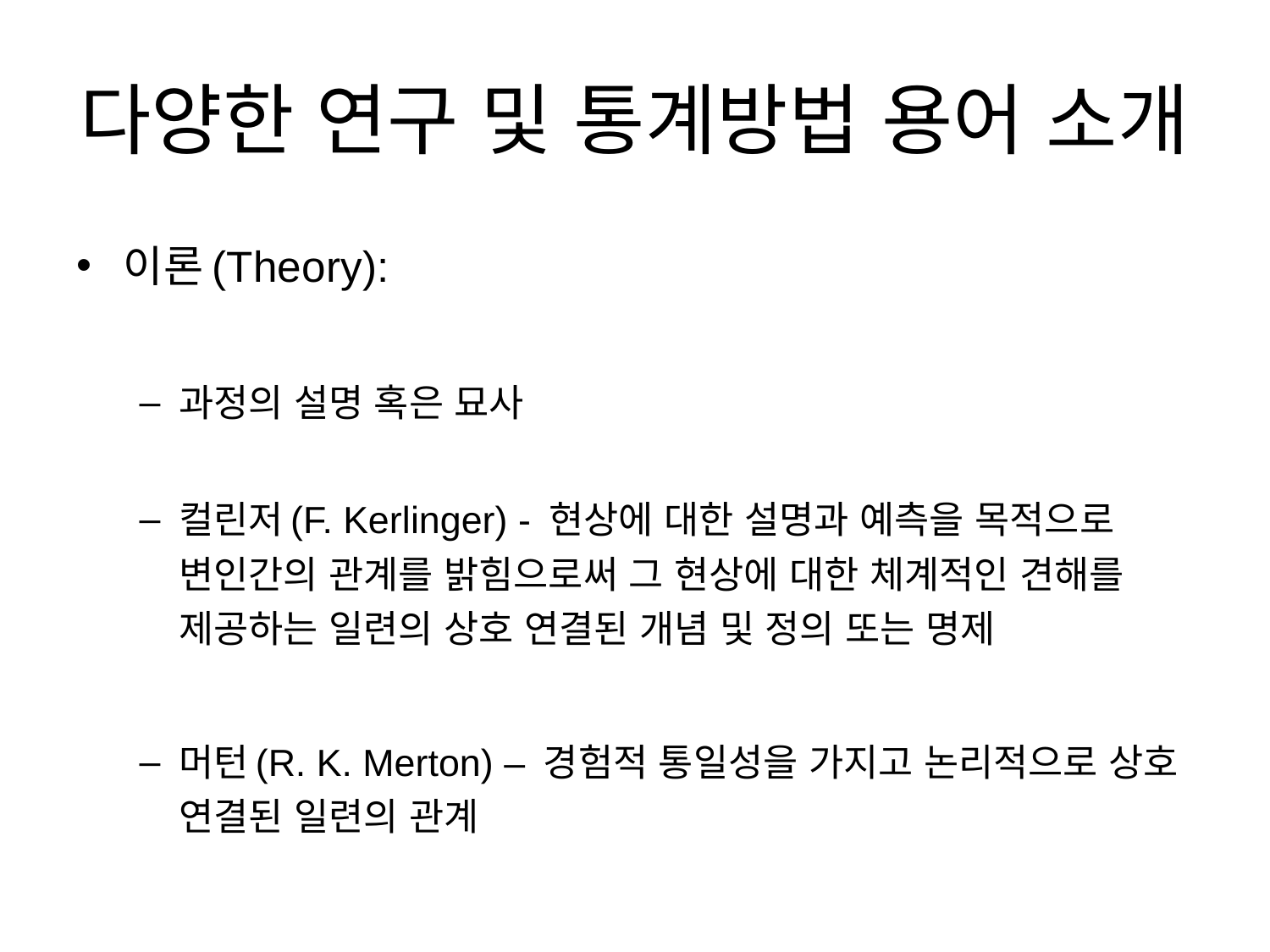

# 다양한 연구 및 통계방법 용어 소개
이론(Theory):

과정의 설명 혹은 묘사
컬린저(F. Kerlinger) - 현상에 대한 설명과 예측을 목적으로 변인간의 관계를 밝힘으로써 그 현상에 대한 체계적인 견해를 제공하는 일련의 상호 연결된 개념 및 정의 또는 명제

머턴(R. K. Merton) – 경험적 통일성을 가지고 논리적으로 상호 연결된 일련의 관계